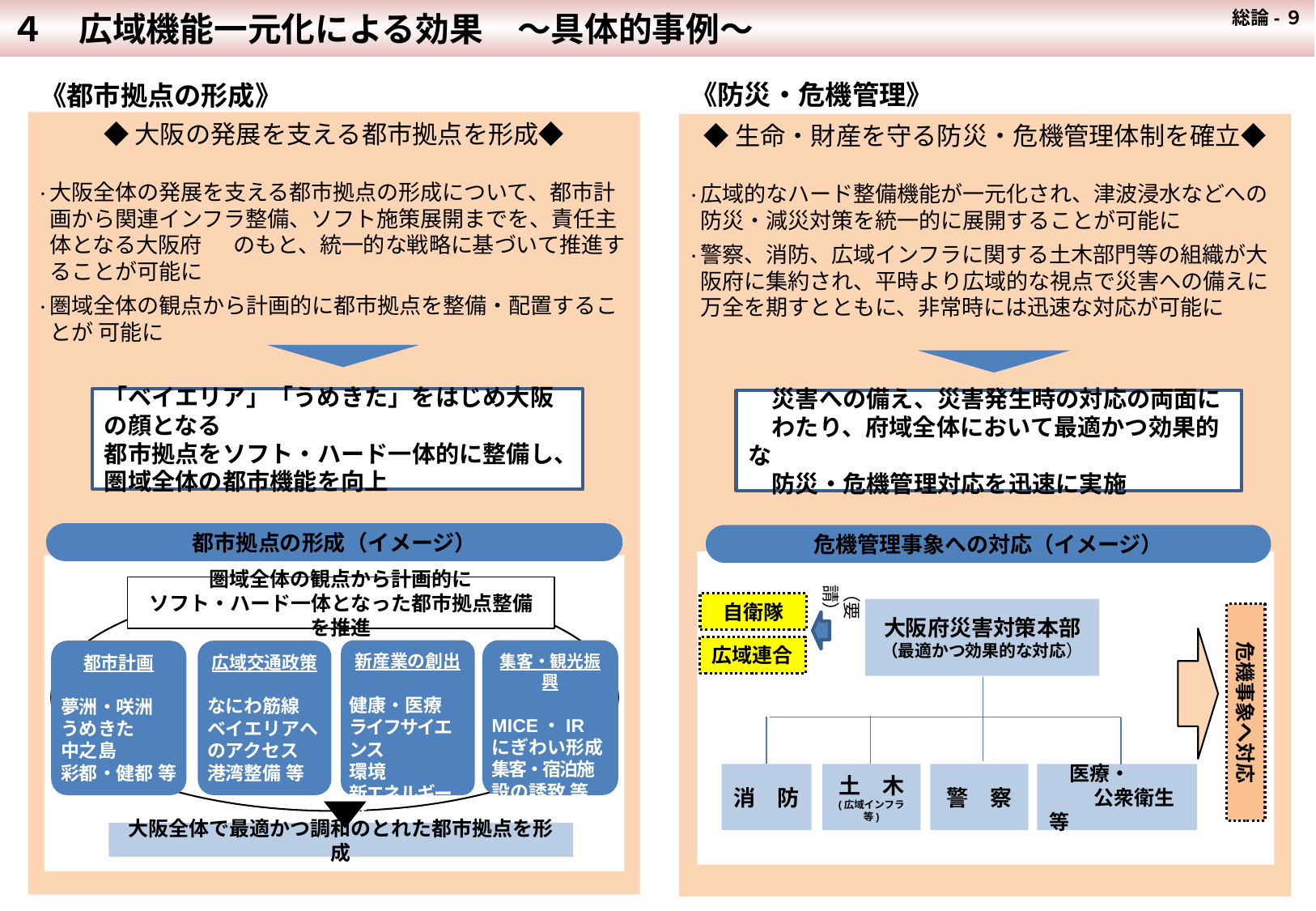

４　広域機能一元化による効果　～具体的事例～
 総論-９
総論―９
《防災・危機管理》
◆生命・財産を守る防災・危機管理体制を確立◆

広域的なハード整備機能が一元化され、津波浸水などへの防災・減災対策を統一的に展開することが可能に

警察、消防、広域インフラに関する土木部門等の組織が大阪府に集約され、平時より広域的な視点で災害への備えに万全を期すとともに、非常時には迅速な対応が可能に

　災害への備え、災害発生時の対応の両面に
　わたり、府域全体において最適かつ効果的な
　防災・危機管理対応を迅速に実施
危機管理事象への対応（イメージ）

（要 　請）
自衛隊
大阪府災害対策本部
（最適かつ効果的な対応）
危機事象へ対応

広域連合
消　防
警　察
　医療・
　　 公衆衛生等
土　木
(広域インフラ等)
《都市拠点の形成》
◆大阪の発展を支える都市拠点を形成◆

大阪全体の発展を支える都市拠点の形成について、都市計画から関連インフラ整備、ソフト施策展開までを、責任主体となる大阪府  　のもと、統一的な戦略に基づいて推進することが可能に

圏域全体の観点から計画的に都市拠点を整備・配置することが 可能に

「ベイエリア」「うめきた」をはじめ大阪の顔となる
都市拠点をソフト・ハード一体的に整備し、圏域全体の都市機能を向上
都市拠点の形成（イメージ）

圏域全体の観点から計画的に
ソフト・ハード一体となった都市拠点整備を推進

新産業の創出

健康・医療
ライフサイエンス
環境
新エネルギー  等
集客・観光振興

MICE・IR
にぎわい形成
集客・宿泊施設の誘致 等
都市計画

夢洲・咲洲
うめきた
中之島
彩都・健都 等
広域交通政策

なにわ筋線
ベイエリアへのアクセス
港湾整備 等

大阪全体で最適かつ調和のとれた都市拠点を形成